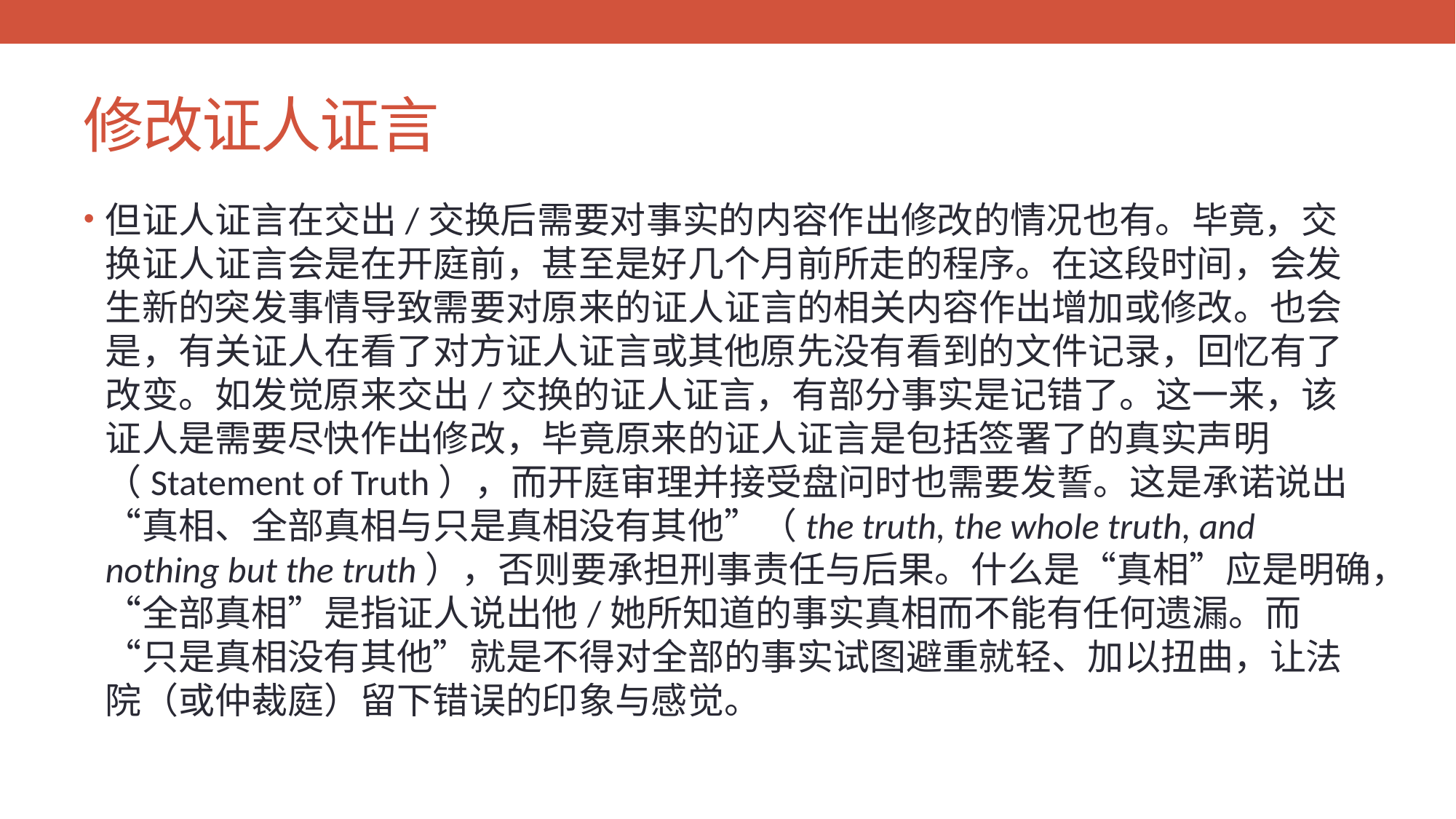

# 修改证人证言
但证人证言在交出/交换后需要对事实的内容作出修改的情况也有。毕竟，交换证人证言会是在开庭前，甚至是好几个月前所走的程序。在这段时间，会发生新的突发事情导致需要对原来的证人证言的相关内容作出增加或修改。也会是，有关证人在看了对方证人证言或其他原先没有看到的文件记录，回忆有了改变。如发觉原来交出/交换的证人证言，有部分事实是记错了。这一来，该证人是需要尽快作出修改，毕竟原来的证人证言是包括签署了的真实声明（Statement of Truth），而开庭审理并接受盘问时也需要发誓。这是承诺说出“真相、全部真相与只是真相没有其他”（the truth, the whole truth, and nothing but the truth），否则要承担刑事责任与后果。什么是“真相”应是明确，“全部真相”是指证人说出他/她所知道的事实真相而不能有任何遗漏。而“只是真相没有其他”就是不得对全部的事实试图避重就轻、加以扭曲，让法院（或仲裁庭）留下错误的印象与感觉。